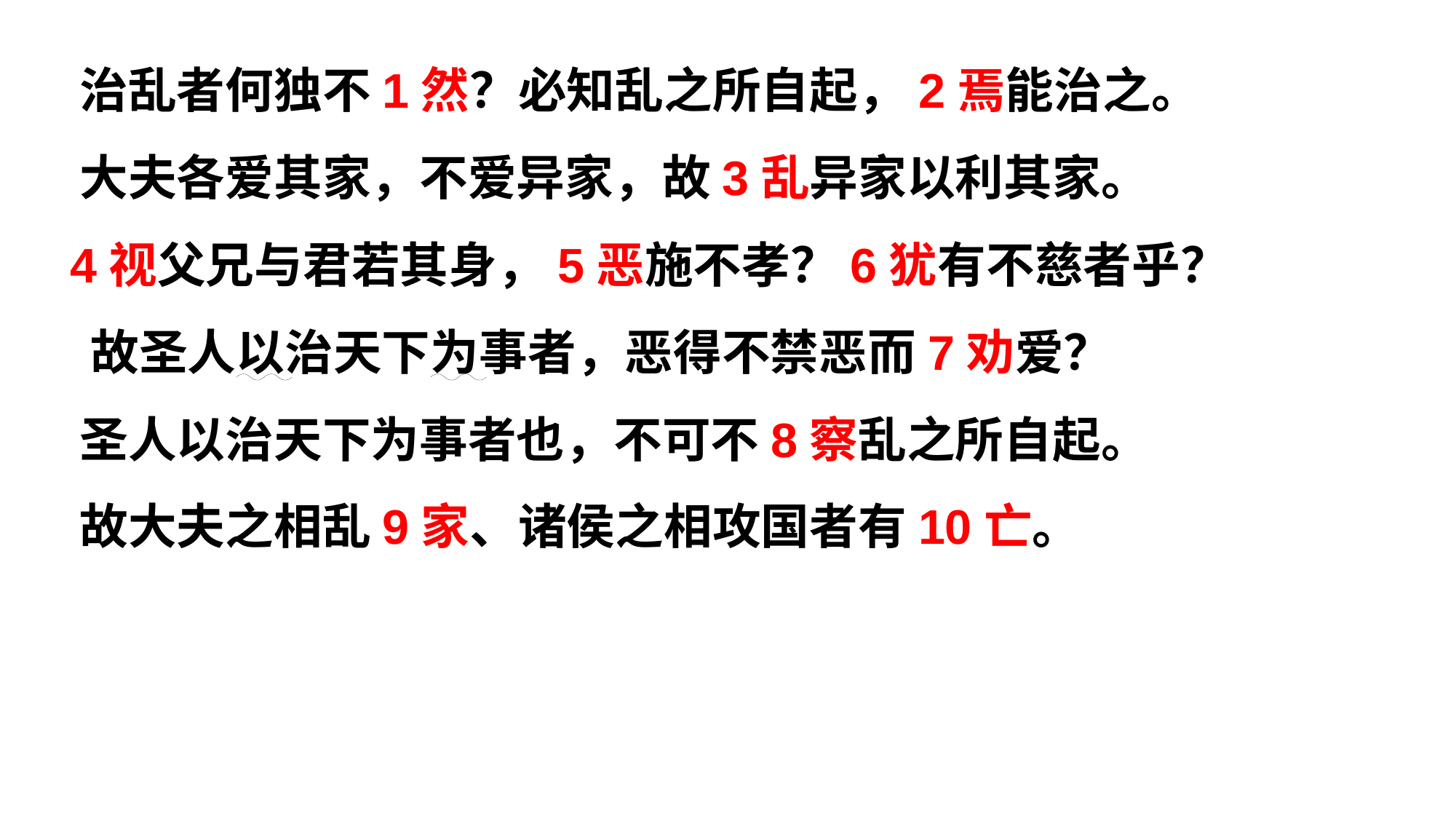

治乱者何独不1然？必知乱之所自起，2焉能治之。
 大夫各爱其家，不爱异家，故3乱异家以利其家。
 4视父兄与君若其身，5恶施不孝？6犹有不慈者乎？
  故圣人以治天下为事者，恶得不禁恶而7劝爱？
 圣人以治天下为事者也，不可不8察乱之所自起。
 故大夫之相乱9家、诸侯之相攻国者有10亡。